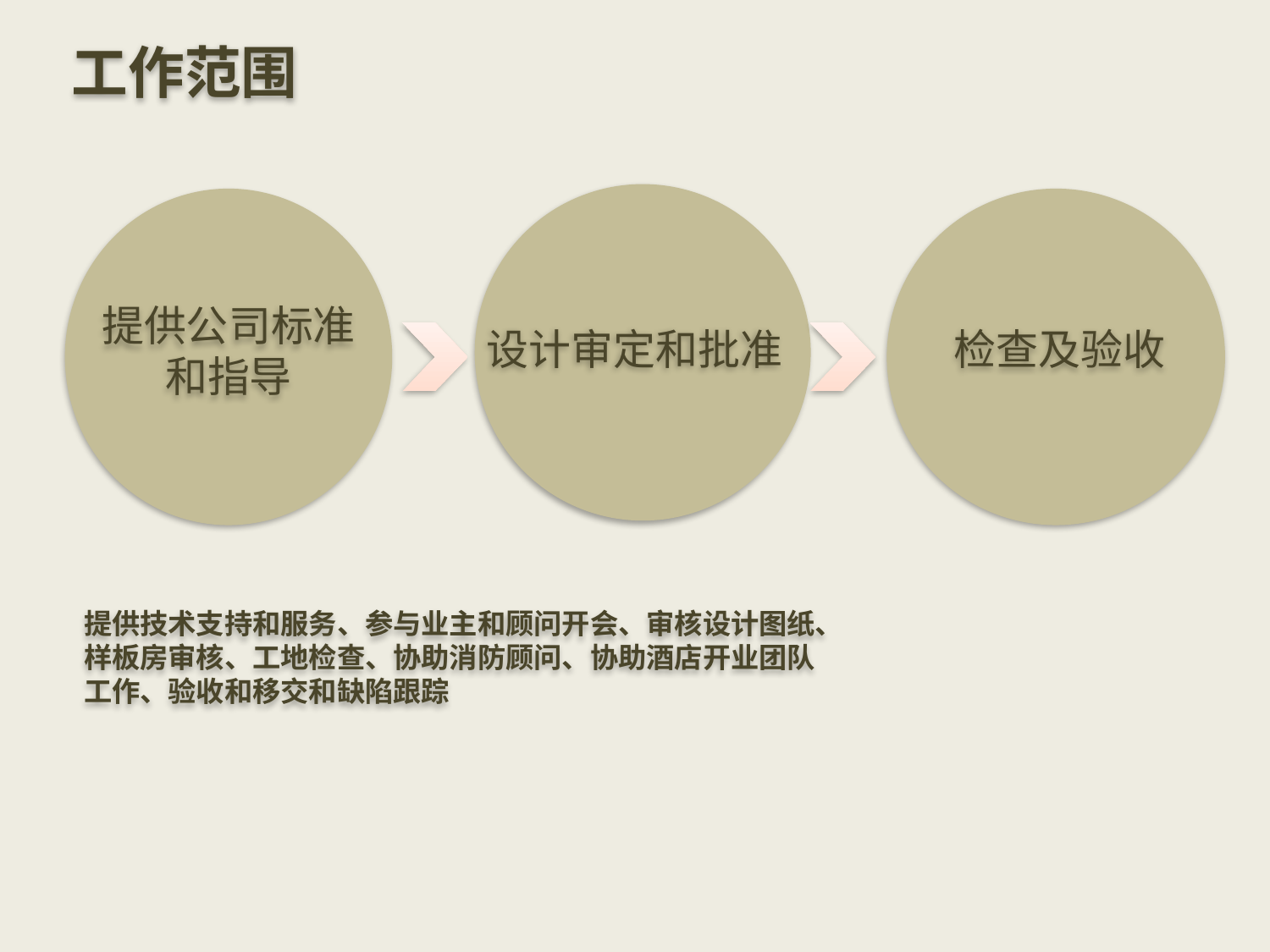

# 工作范围

提供公司标准
和指导
设计审定和批准
检查及验收

提供技术支持和服务、参与业主和顾问开会、审核设计图纸、样板房审核、工地检查、协助消防顾问、协助酒店开业团队工作、验收和移交和缺陷跟踪